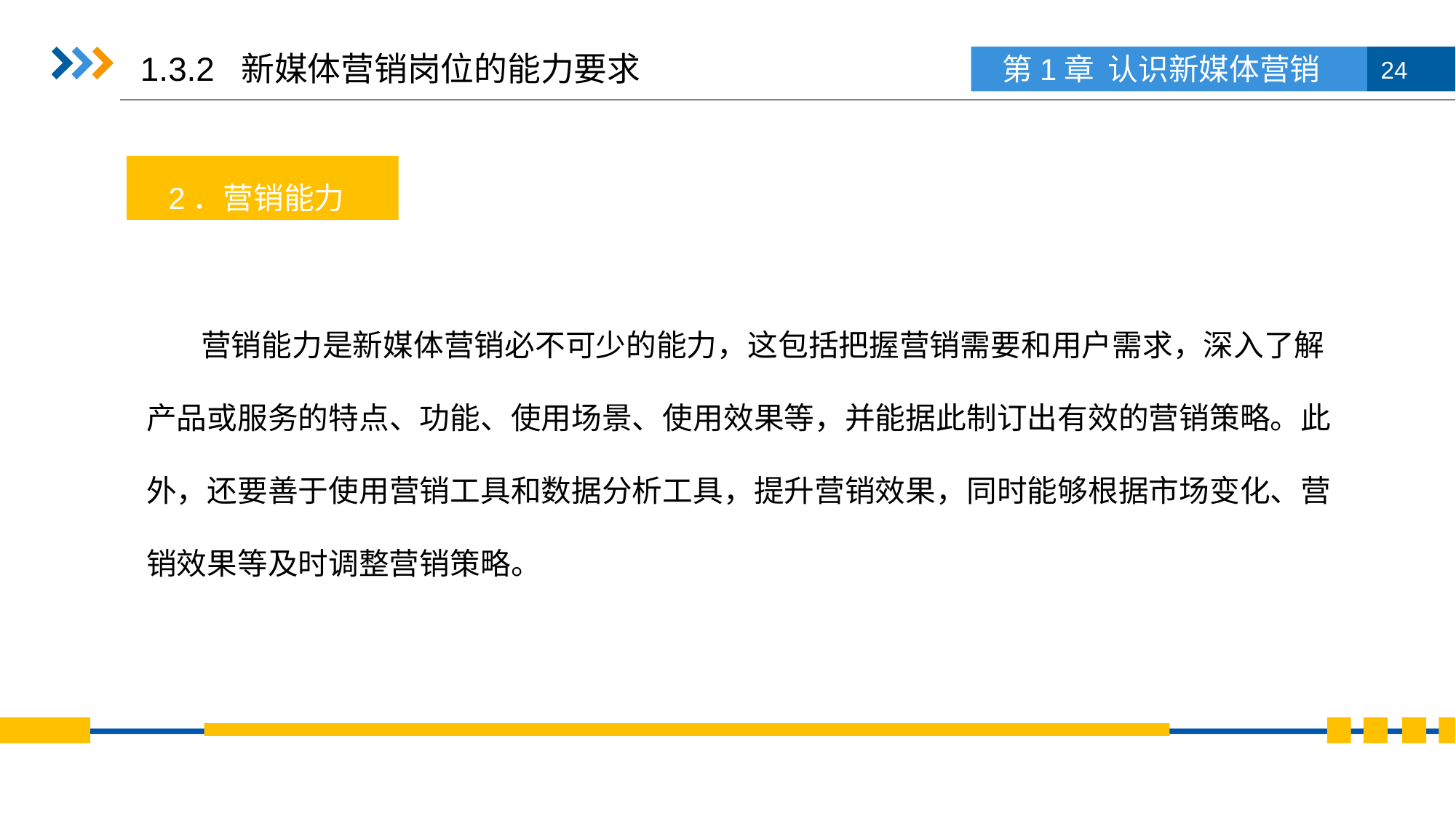

1.3.2  新媒体营销岗位的能力要求
2．营销能力
营销能力是新媒体营销必不可少的能力，这包括把握营销需要和用户需求，深入了解产品或服务的特点、功能、使用场景、使用效果等，并能据此制订出有效的营销策略。此外，还要善于使用营销工具和数据分析工具，提升营销效果，同时能够根据市场变化、营销效果等及时调整营销策略。